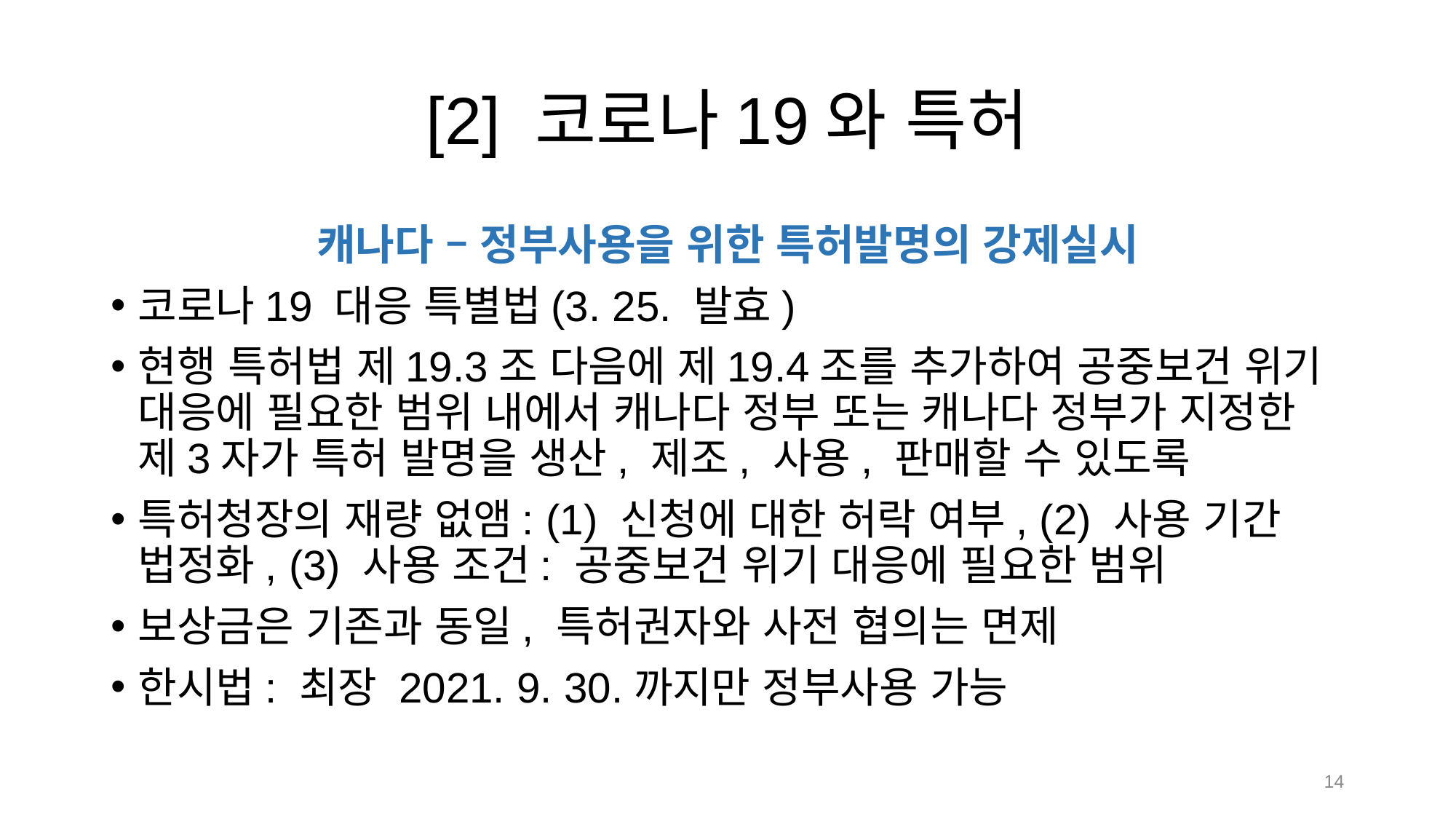

# [2] 코로나19와 특허
캐나다 – 정부사용을 위한 특허발명의 강제실시
코로나19 대응 특별법(3. 25. 발효)
현행 특허법 제19.3조 다음에 제19.4조를 추가하여 공중보건 위기 대응에 필요한 범위 내에서 캐나다 정부 또는 캐나다 정부가 지정한 제3자가 특허 발명을 생산, 제조, 사용, 판매할 수 있도록
특허청장의 재량 없앰: (1) 신청에 대한 허락 여부, (2) 사용 기간 법정화, (3) 사용 조건: 공중보건 위기 대응에 필요한 범위
보상금은 기존과 동일, 특허권자와 사전 협의는 면제
한시법: 최장 2021. 9. 30.까지만 정부사용 가능
14